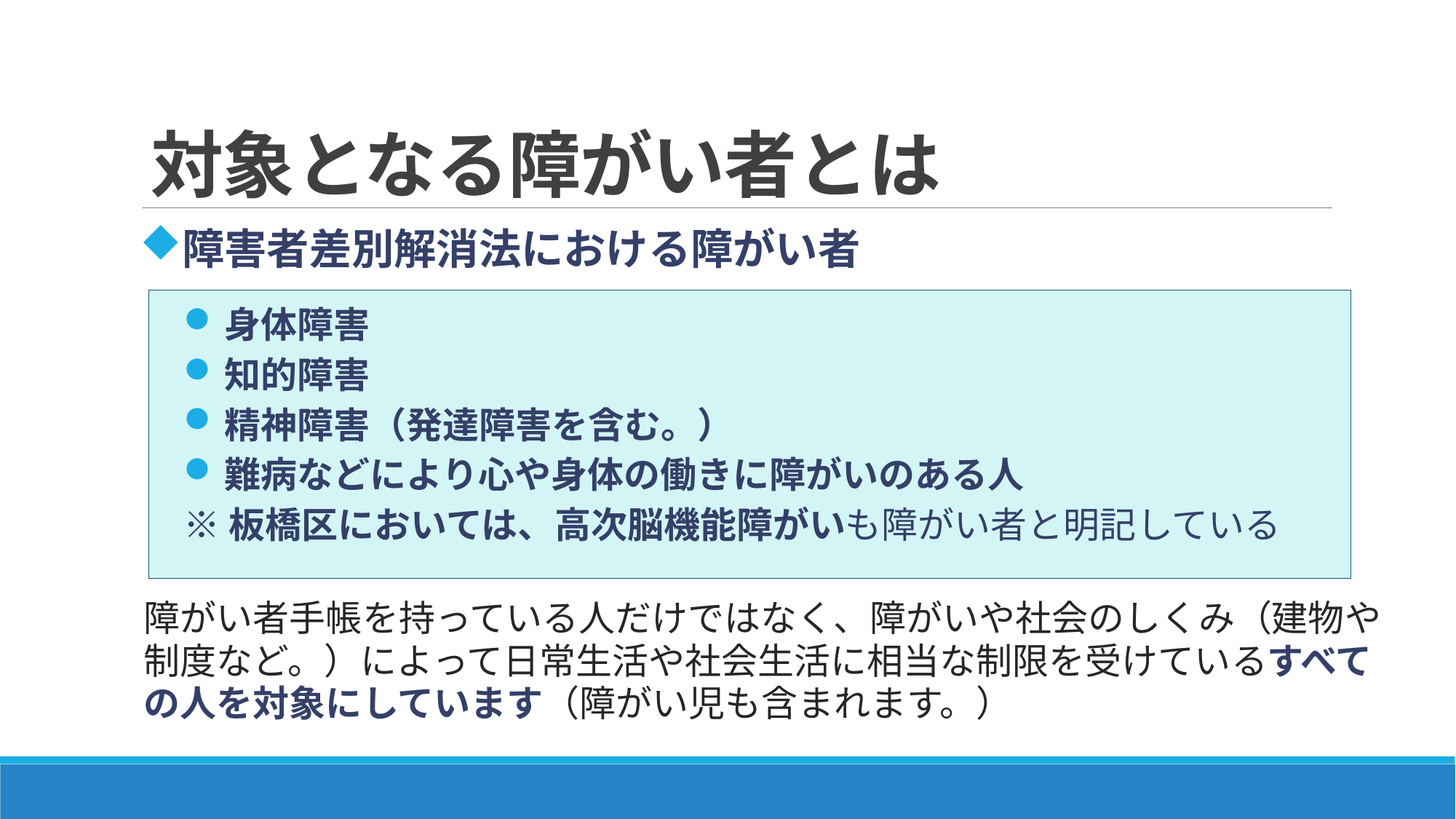

# 対象となる障がい者とは
障害者差別解消法における障がい者

身体障害
知的障害
精神障害（発達障害を含む。）
難病などにより心や身体の働きに障がいのある人
※板橋区においては、高次脳機能障がいも障がい者と明記している
障がい者手帳を持っている人だけではなく、障がいや社会のしくみ（建物や制度など。）によって日常生活や社会生活に相当な制限を受けているすべての人を対象にしています（障がい児も含まれます。）